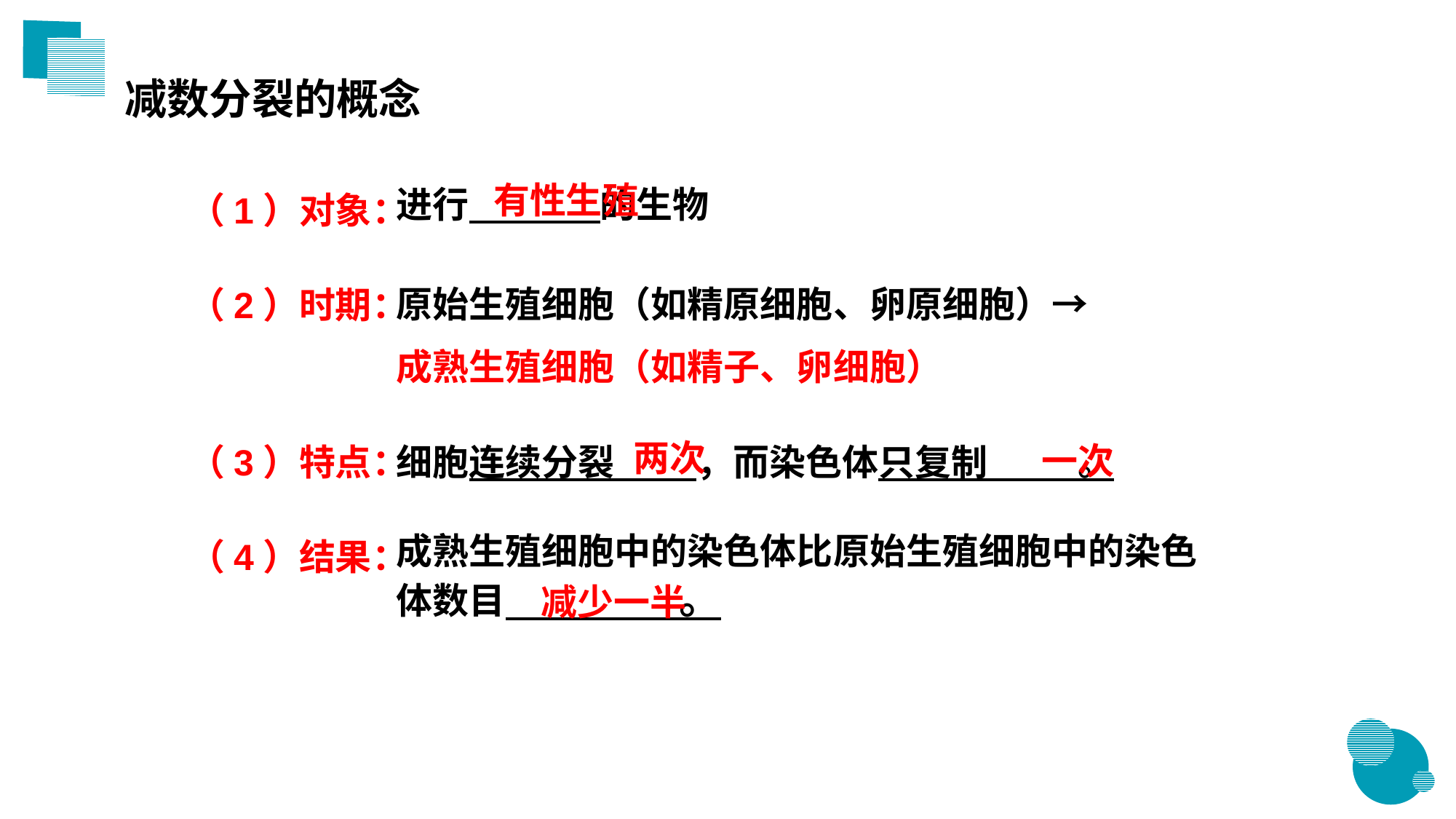

减数分裂的概念
有性生殖
进行                的生物
原始生殖细胞（如精原细胞、卵原细胞）→
细胞连续分裂          ，而染色体只复制           。
成熟生殖细胞中的染色体比原始生殖细胞中的染色体数目                  。
（1）对象：
（2）时期：
（3）特点：
（4）结果：
成熟生殖细胞（如精子、卵细胞）
两次
一次
减少一半